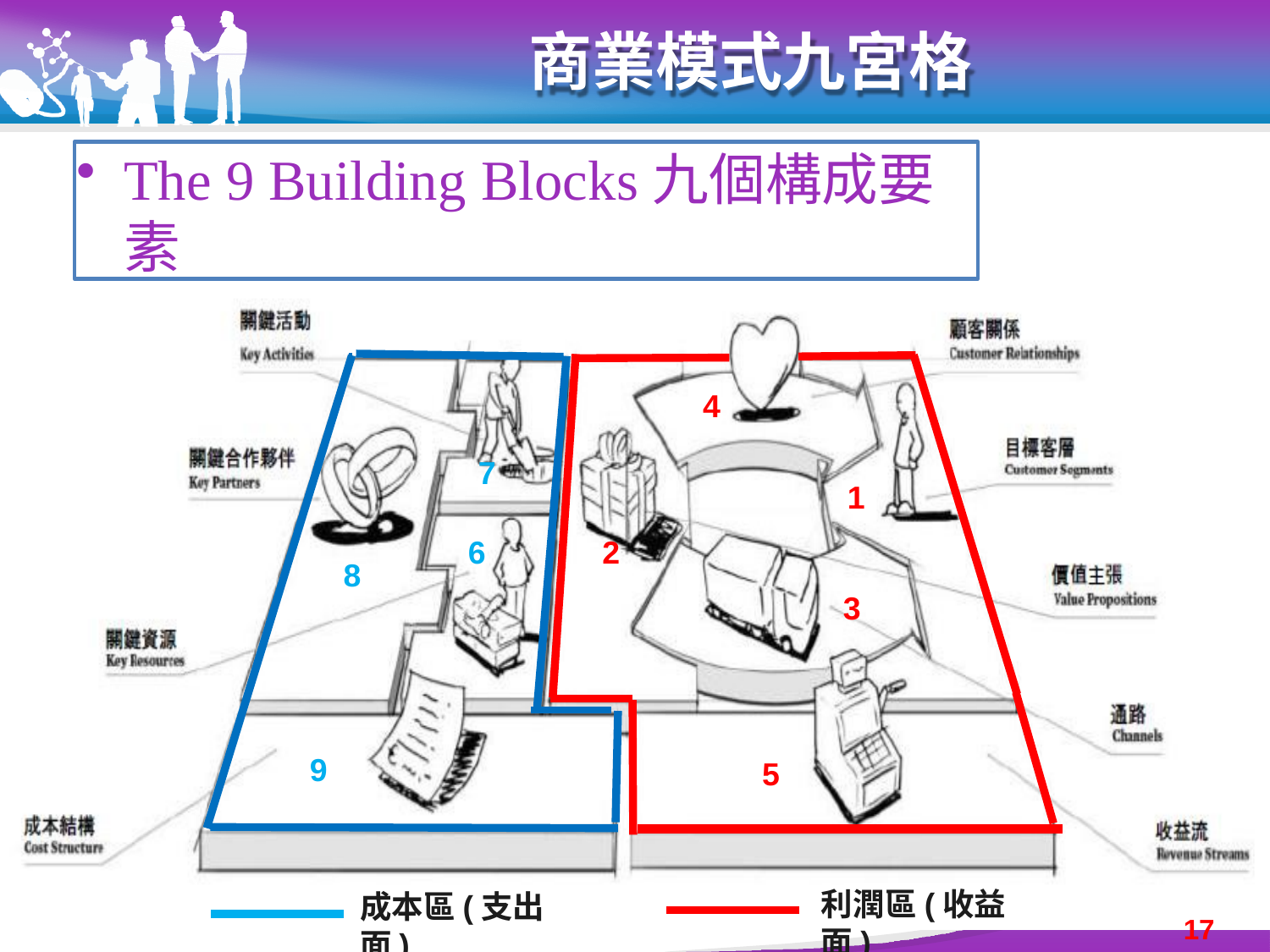

# 商業模式九宮格

The 9 Building Blocks九個構成要素

4
7
1
6
2
8
3

9
5

利潤區(收益面)
成本區(支出面)
17